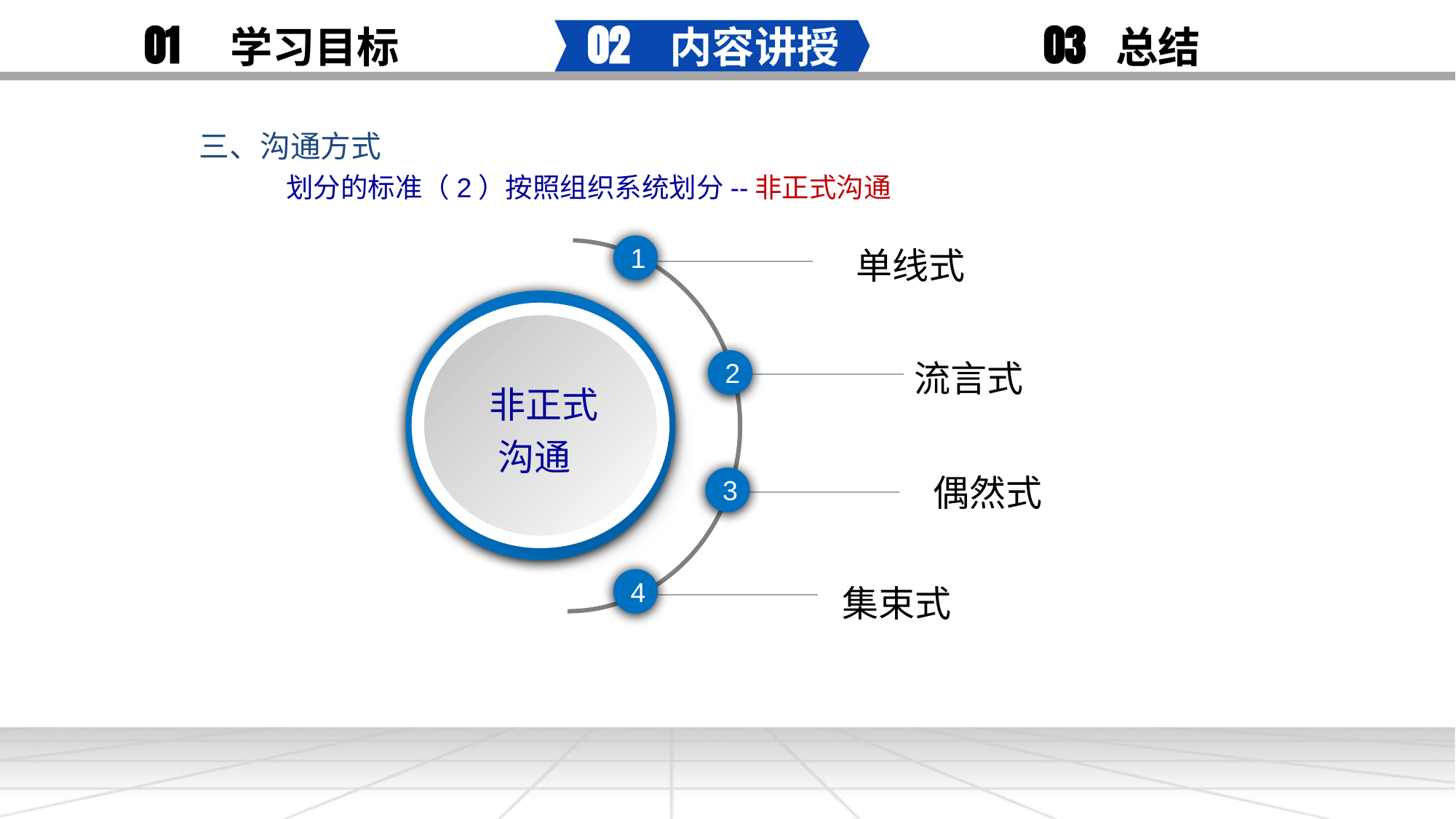

02   内容讲授
03  总结
01    学习目标

三、沟通方式
             划分的标准（2）按照组织系统划分--非正式沟通
1
单线式

  非正式
   沟通
流言式

2
偶然式

3
4
集束式